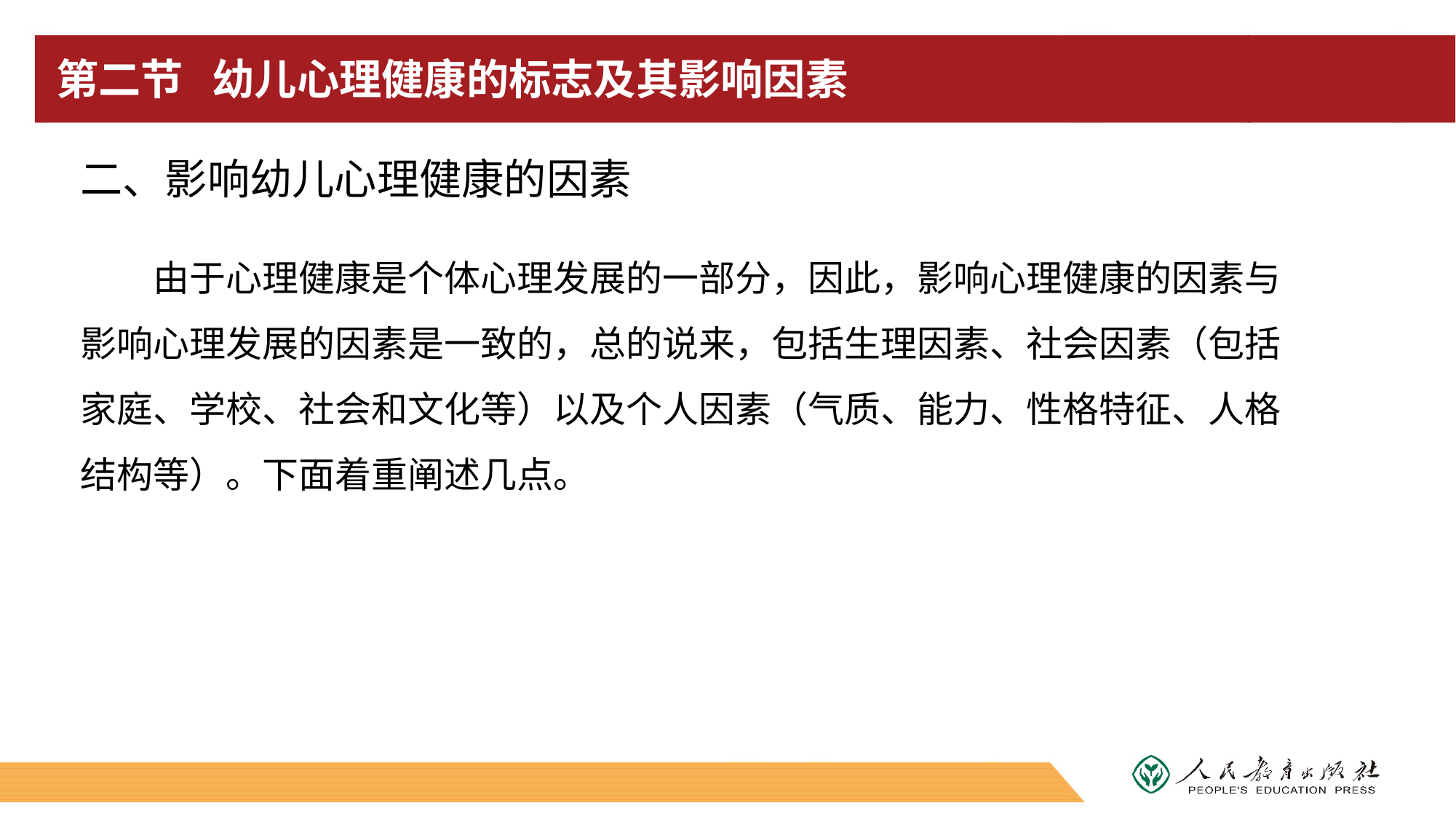

# 第二节   幼儿心理健康的标志及其影响因素
二、影响幼儿心理健康的因素
由于心理健康是个体心理发展的一部分，因此，影响心理健康的因素与影响心理发展的因素是一致的，总的说来，包括生理因素、社会因素（包括家庭、学校、社会和文化等）以及个人因素（气质、能力、性格特征、人格结构等）。下面着重阐述几点。